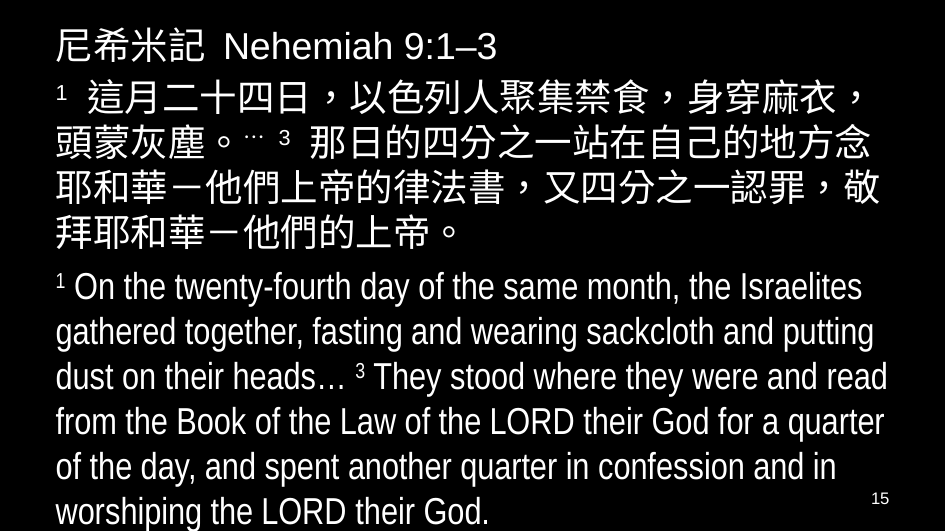

尼希米記 Nehemiah 9:1–3
1 這月二十四日，以色列人聚集禁食，身穿麻衣，頭蒙灰塵。… 3 那日的四分之一站在自己的地方念耶和華－他們上帝的律法書，又四分之一認罪，敬拜耶和華－他們的上帝。
1 On the twenty-fourth day of the same month, the Israelites gathered together, fasting and wearing sackcloth and putting dust on their heads… 3 They stood where they were and read from the Book of the Law of the Lord their God for a quarter of the day, and spent another quarter in confession and in worshiping the Lord their God.

15